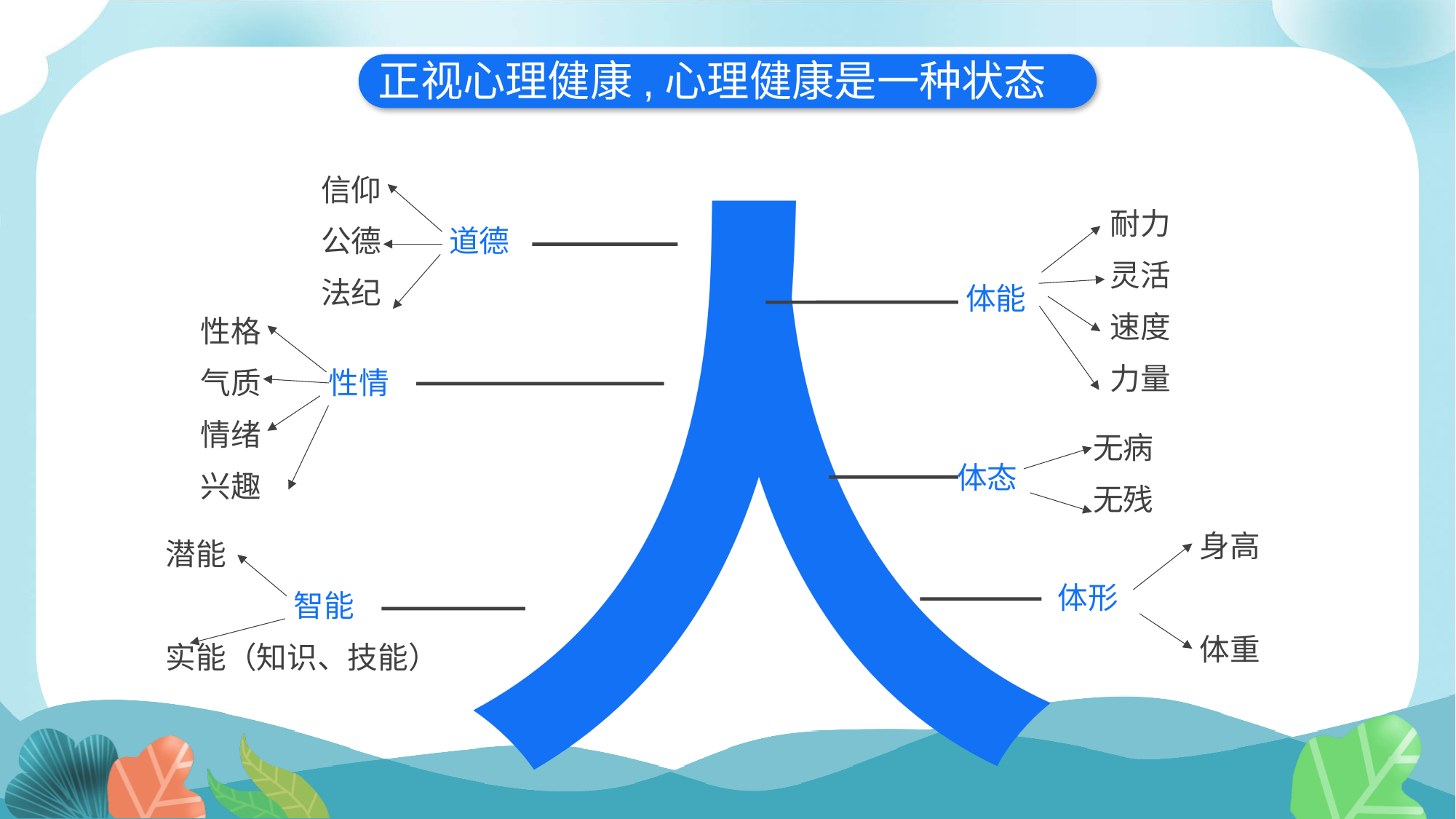

正视心理健康,心理健康是一种状态

人
信仰
公德          道德
法纪

耐力
灵活
速度
力量
体能

性格
气质          性情
情绪
兴趣

无病
无残
体态

体形
身高

体重

潜能
                  智能
实能（知识、技能）